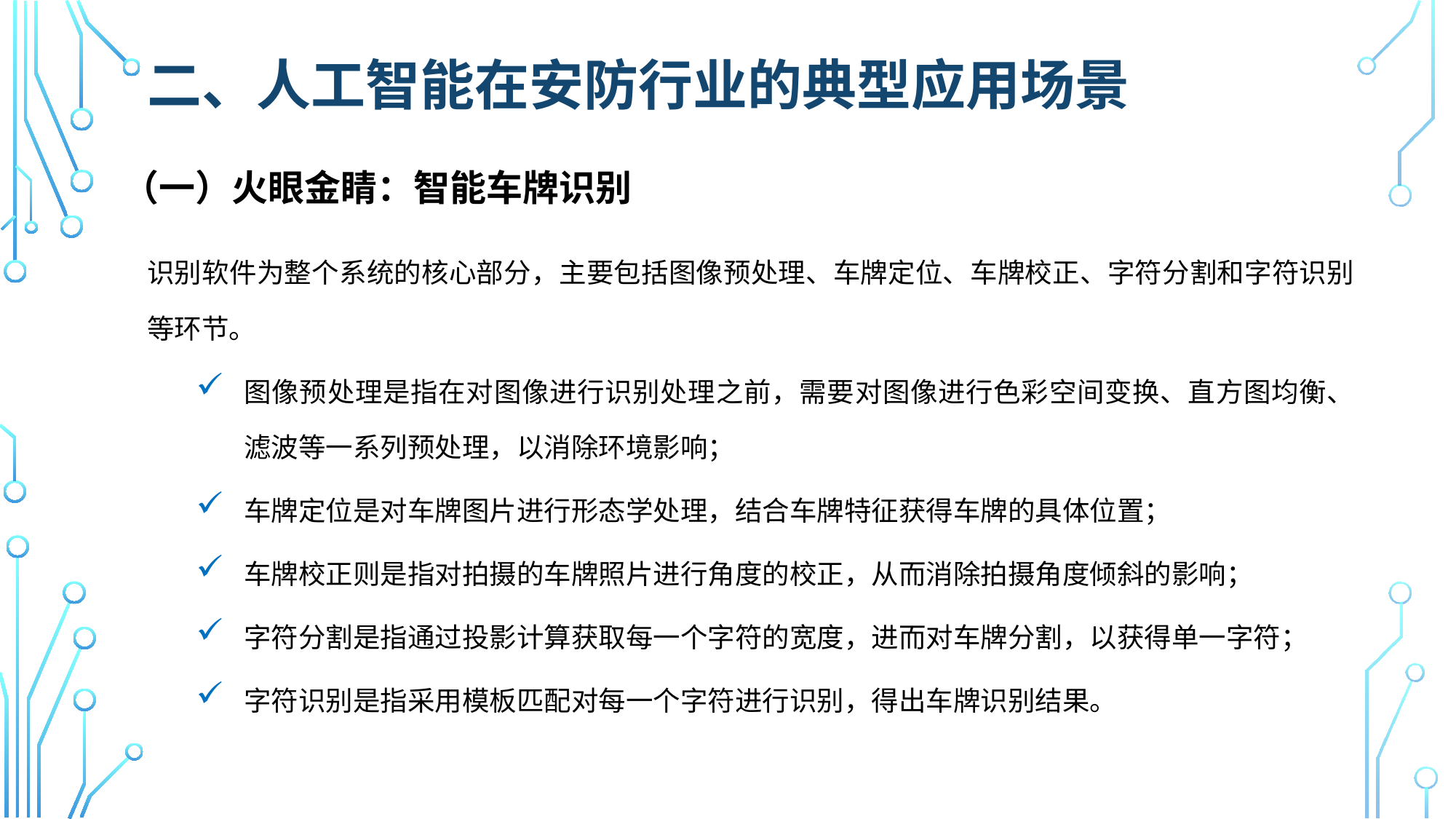

# 二、人工智能在安防行业的典型应用场景
（一）火眼金睛：智能车牌识别
识别软件为整个系统的核心部分，主要包括图像预处理、车牌定位、车牌校正、字符分割和字符识别等环节。
图像预处理是指在对图像进行识别处理之前，需要对图像进行色彩空间变换、直方图均衡、滤波等一系列预处理，以消除环境影响；
车牌定位是对车牌图片进行形态学处理，结合车牌特征获得车牌的具体位置；
车牌校正则是指对拍摄的车牌照片进行角度的校正，从而消除拍摄角度倾斜的影响；
字符分割是指通过投影计算获取每一个字符的宽度，进而对车牌分割，以获得单一字符；
字符识别是指采用模板匹配对每一个字符进行识别，得出车牌识别结果。